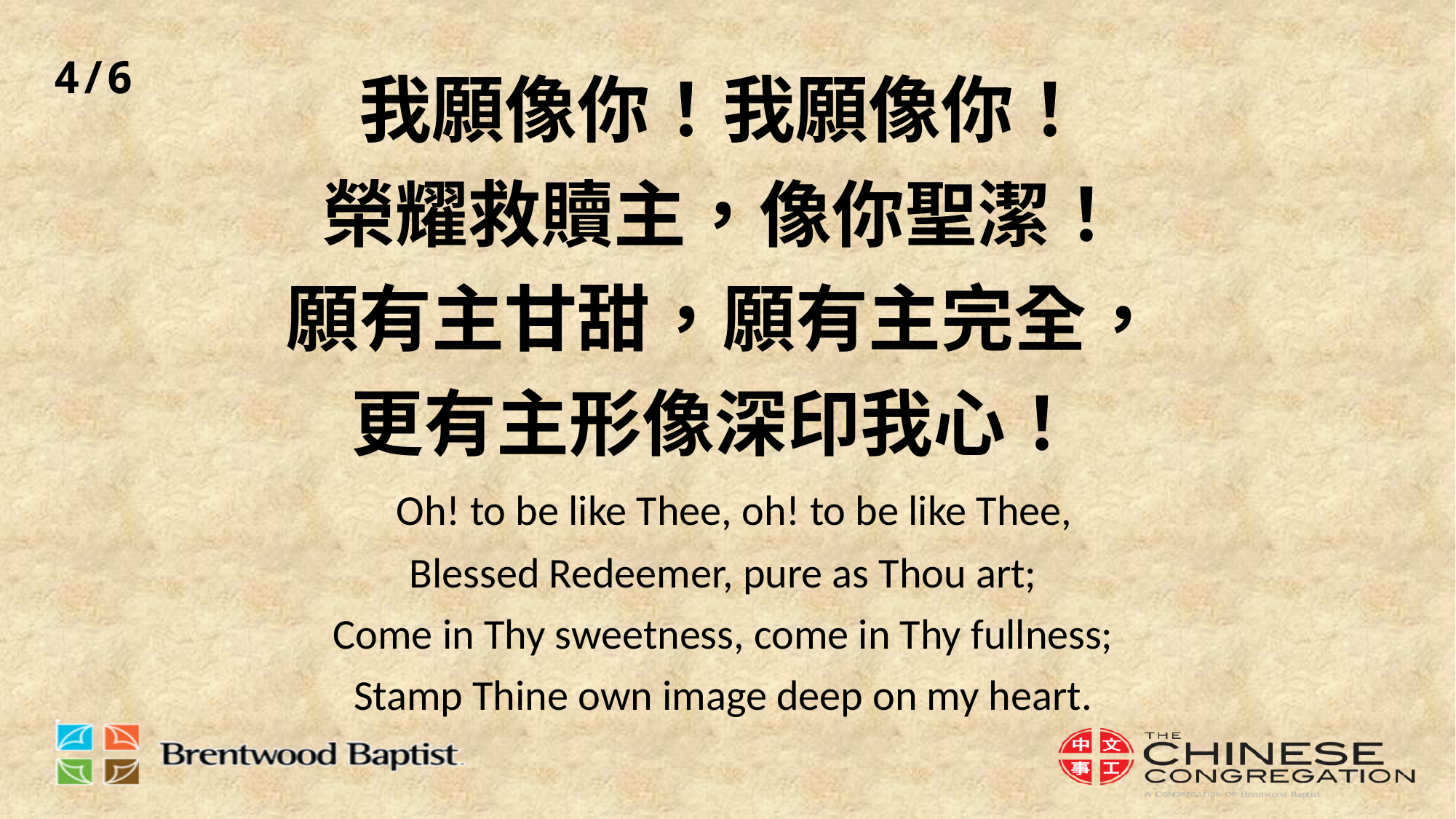

4/6
# 我願像你！我願像你！ 榮耀救贖主，像你聖潔！ 願有主甘甜，願有主完全， 更有主形像深印我心！ Oh! to be like Thee, oh! to be like Thee, Blessed Redeemer, pure as Thou art; Come in Thy sweetness, come in Thy fullness; Stamp Thine own image deep on my heart.